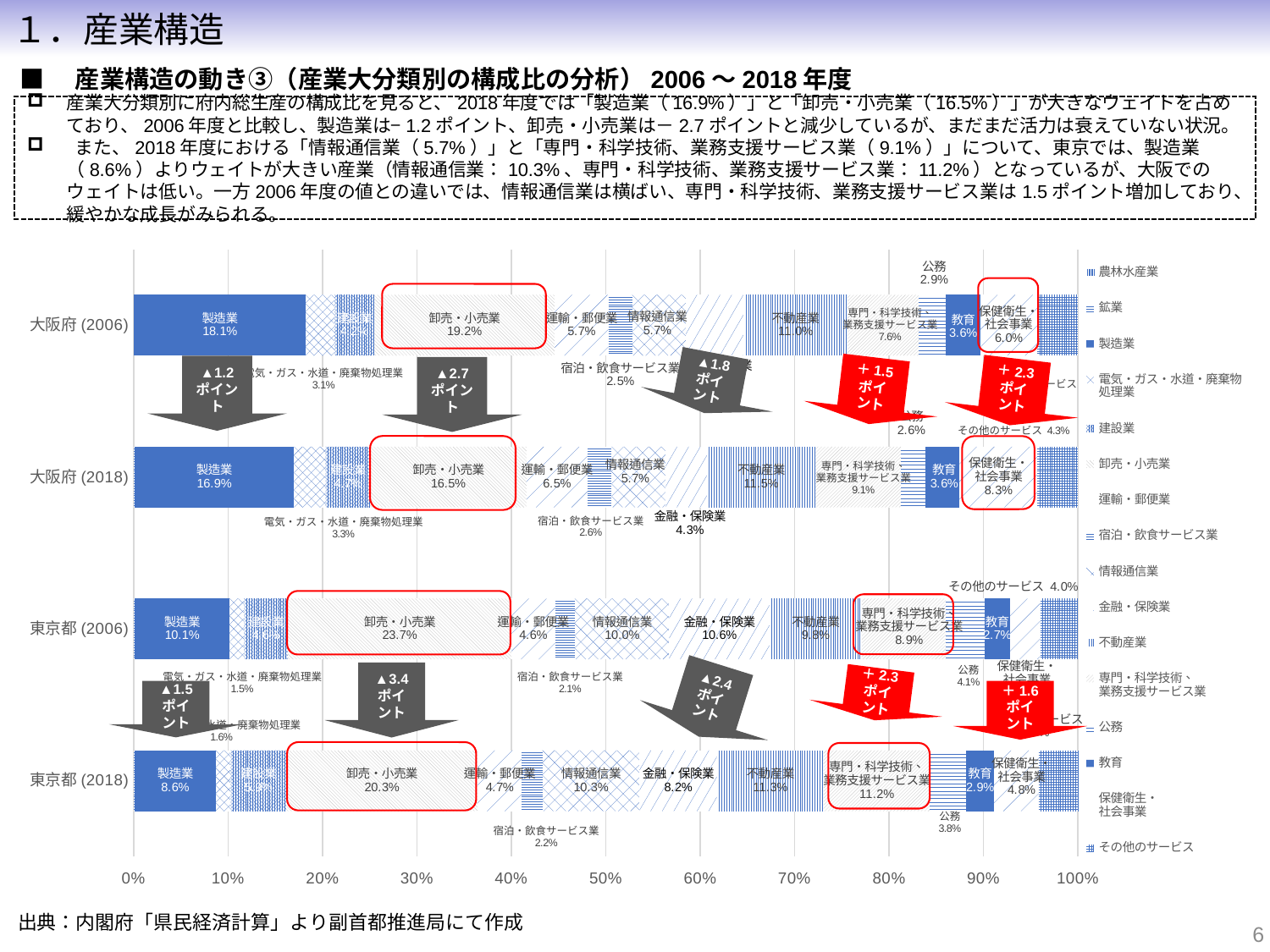

１．産業構造
■　産業構造の動き③（産業大分類別の構成比の分析）2006～2018年度
産業大分類別に府内総生産の構成比を見ると、2018年度では「製造業（16.9%）」と「卸売・小売業（16.5%）」が大きなウェイトを占めており、2006年度と比較し、製造業は−1.2ポイント、卸売・小売業は－2.7ポイントと減少しているが、まだまだ活力は衰えていない状況。
 また、2018年度における「情報通信業（5.7%）」と「専門・科学技術、業務支援サービス業（9.1%）」について、東京では、製造業（8.6%）よりウェイトが大きい産業（情報通信業：10.3%、専門・科学技術、業務支援サービス業：11.2%）となっているが、大阪でのウェイトは低い。一方2006年度の値との違いでは、情報通信業は横ばい、専門・科学技術、業務支援サービス業は1.5ポイント増加しており、緩やかな成長がみられる。

### Chart

| Category | 農林水産業 | 鉱業 | 製造業 | 電気・ガス・水道・廃棄物処理業 | 建設業 | 卸売・小売業 | 運輸・郵便業 | 宿泊・飲食サービス業 | 情報通信業 | 金融・保険業 | 不動産業 | 専門・科学技術、
業務支援サービス業 | 公務 | 教育 | 保健衛生・
社会事業 | その他のサービス |
|---|---|---|---|---|---|---|---|---|---|---|---|---|---|---|---|---|
| 大阪府(2006) | 0.0005017357309970885 | 6.475643952881025e-05 | 0.1814566135148716 | 0.030749326758511025 | 0.04163185416890354 | 0.19161210041463883 | 0.056762692832186726 | 0.025121470261010508 | 0.056773890933232006 | 0.061137451420636195 | 0.10993517819598997 | 0.07554510050397029 | 0.028927659203174545 | 0.03625220535452656 | 0.06038598790230128 | 0.043141976365521015 |
| 大阪府(2018) | 0.0005490180747293535 | 4.476612812440608e-05 | 0.169369657974121 | 0.03334818279144459 | 0.04722699916083766 | 0.16542585830315207 | 0.06460972722387769 | 0.025635191605358425 | 0.05739843064336674 | 0.043449300055760164 | 0.1147513102321544 | 0.09088253231251031 | 0.025697276755902002 | 0.03608714567470329 | 0.08271600555687418 | 0.042808597507083705 |
| 東京都(2006) | 0.00042745799155203954 | 0.0005575032703896303 | 0.10070458596982303 | 0.015380517363531278 | 0.04612815047788919 | 0.23689635602227954 | 0.04610342812966625 | 0.020928240940684014 | 0.10011894313087694 | 0.1060205971905619 | 0.09786068548237181 | 0.08894027997973454 | 0.04080606844113882 | 0.027232582917157102 | 0.03202289583440937 | 0.039871716403242725 |
| 東京都(2018) | 0.000397000969883711 | 0.0006472187369497081 | 0.08582263700689731 | 0.015943631135924518 | 0.0585383998528914 | 0.20276795082925403 | 0.04696239651470962 | 0.021801391760590743 | 0.10300731460588616 | 0.08164670257397595 | 0.11316322926113143 | 0.11247034297656026 | 0.03844994319701371 | 0.02925019515770274 | 0.04750666691027679 | 0.04162498786079163 |

▲1.8
ポイント
▲1.2
ポイント
＋1.5
ポイント
▲2.7
ポイント
＋2.3
ポイント

＋2.3
ポイント
▲3.4
ポイント
▲2.4
ポイント
▲1.5
ポイント
＋1.6
ポイント

出典：内閣府「県民経済計算」より副首都推進局にて作成
6